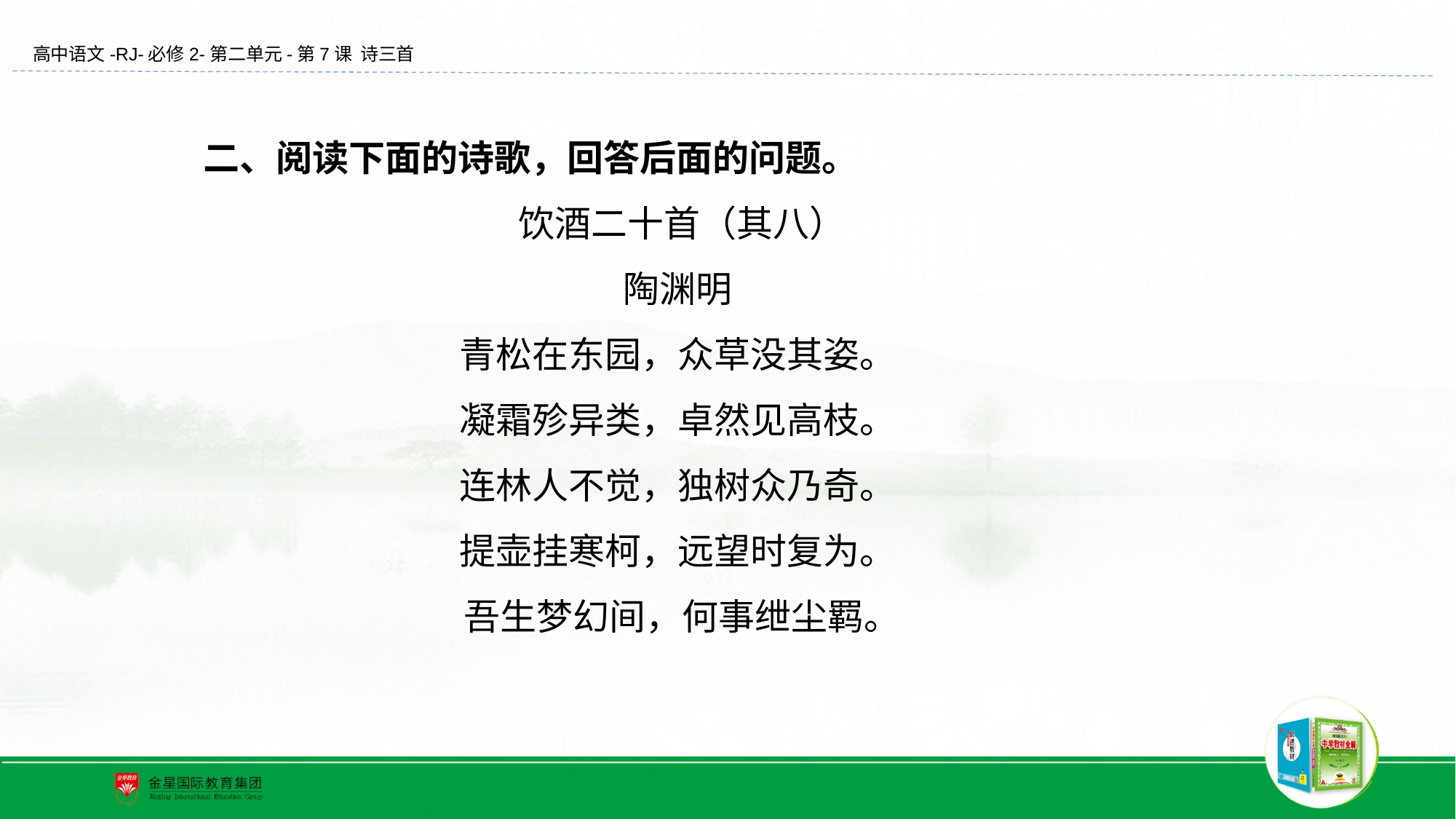

二、阅读下面的诗歌，回答后面的问题。
饮酒二十首（其八）
陶渊明
青松在东园，众草没其姿。
凝霜殄异类，卓然见高枝。
连林人不觉，独树众乃奇。
提壶挂寒柯，远望时复为。
吾生梦幻间，何事绁尘羁。